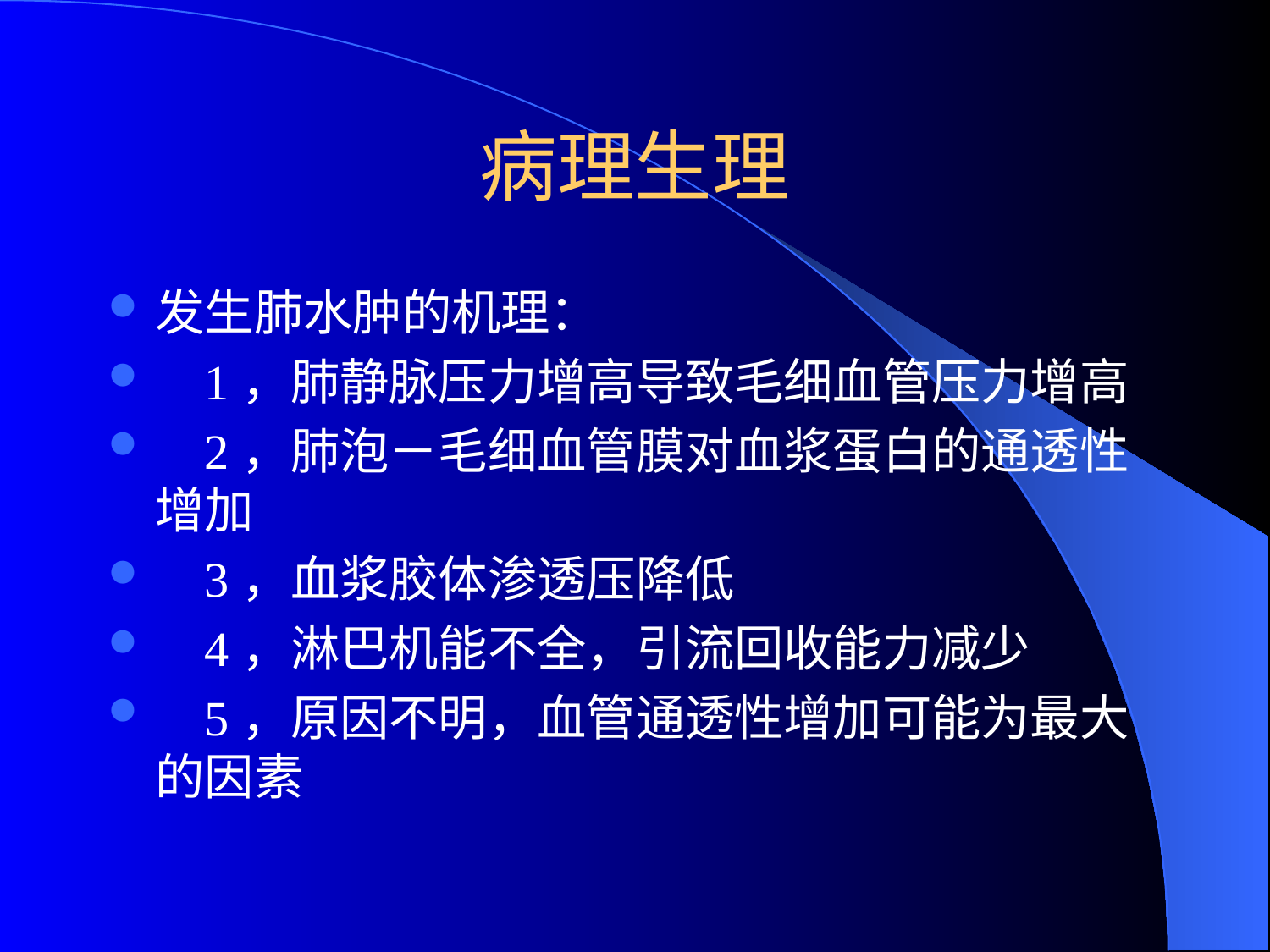

# 病理生理
发生肺水肿的机理：
    1，肺静脉压力增高导致毛细血管压力增高
    2，肺泡－毛细血管膜对血浆蛋白的通透性增加
    3，血浆胶体渗透压降低
    4，淋巴机能不全，引流回收能力减少
    5，原因不明，血管通透性增加可能为最大的因素